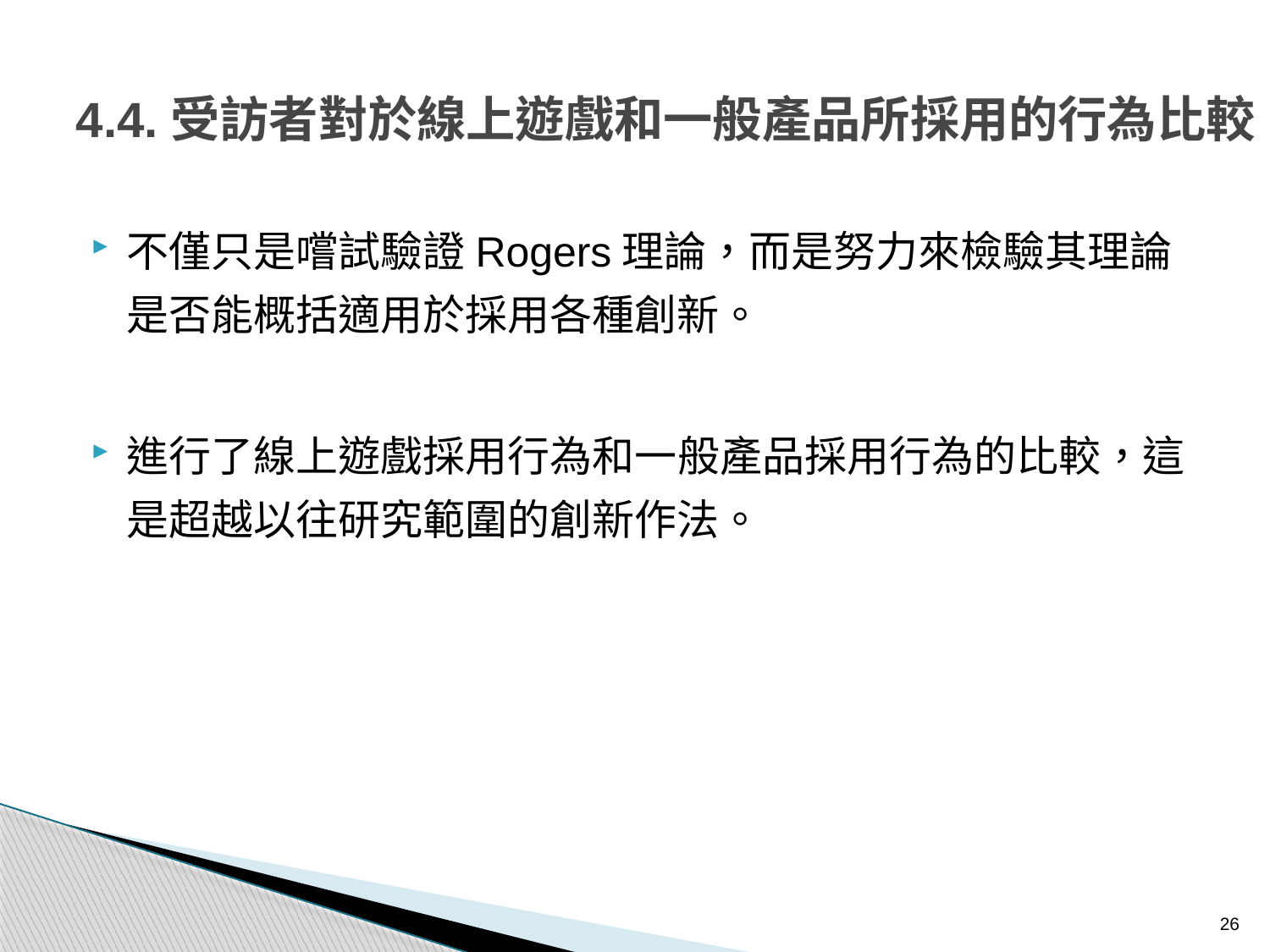

# 4.4.受訪者對於線上遊戲和一般產品所採用的行為比較
不僅只是嚐試驗證Rogers理論，而是努力來檢驗其理論是否能概括適用於採用各種創新。

進行了線上遊戲採用行為和一般產品採用行為的比較，這是超越以往研究範圍的創新作法。
26